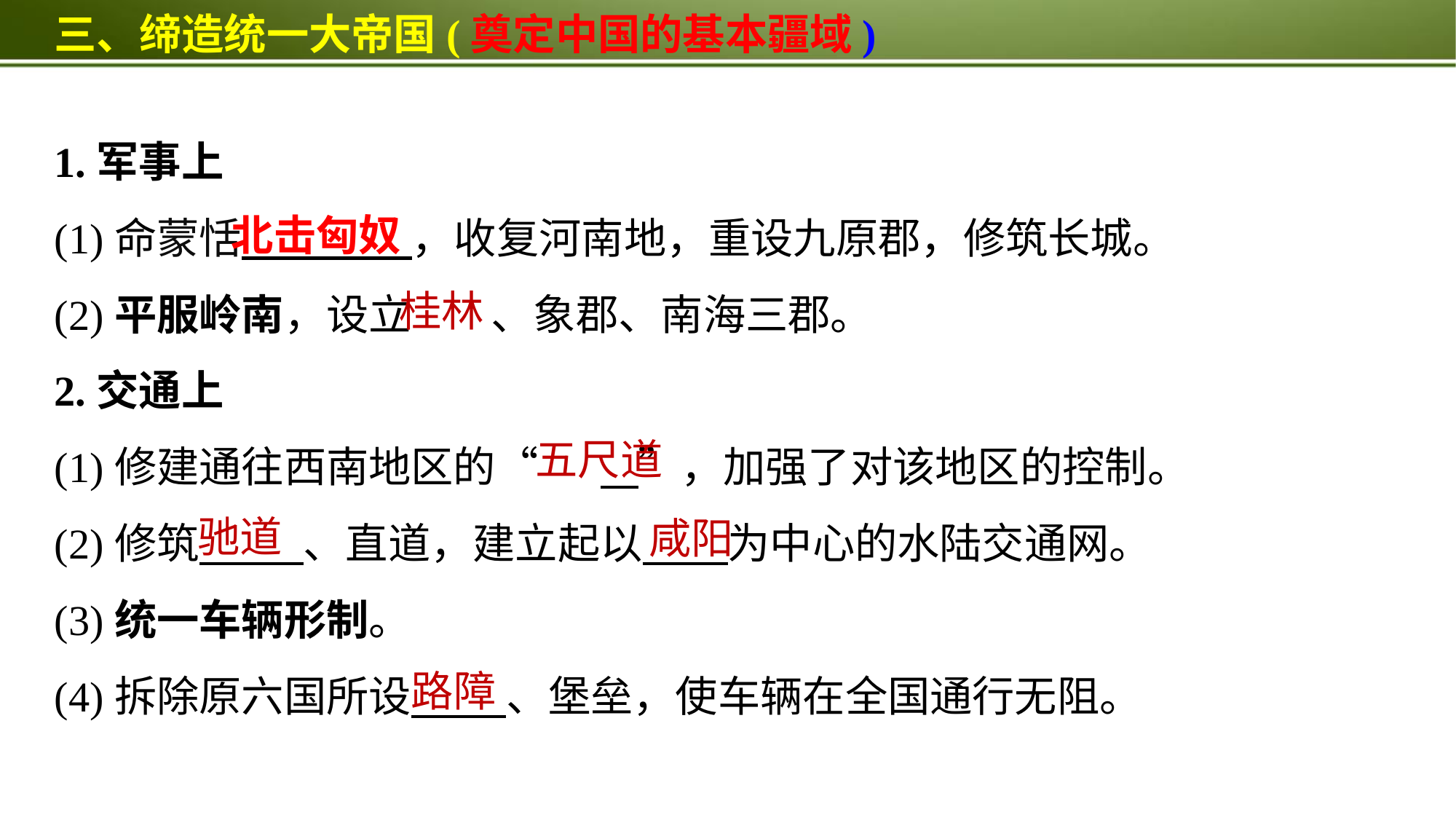

三、缔造统一大帝国(奠定中国的基本疆域)

1.军事上
(1)命蒙恬                  ，收复河南地，重设九原郡，修筑长城。
(2)平服岭南，设立	、象郡、南海三郡。
2.交通上
(1)修建通往西南地区的“	    ”，加强了对该地区的控制。
(2)修筑           、直道，建立起以         为中心的水陆交通网。
(3)统一车辆形制。
(4)拆除原六国所设          、堡垒，使车辆在全国通行无阻。
北击匈奴
桂林
五尺道
驰道
咸阳
路障